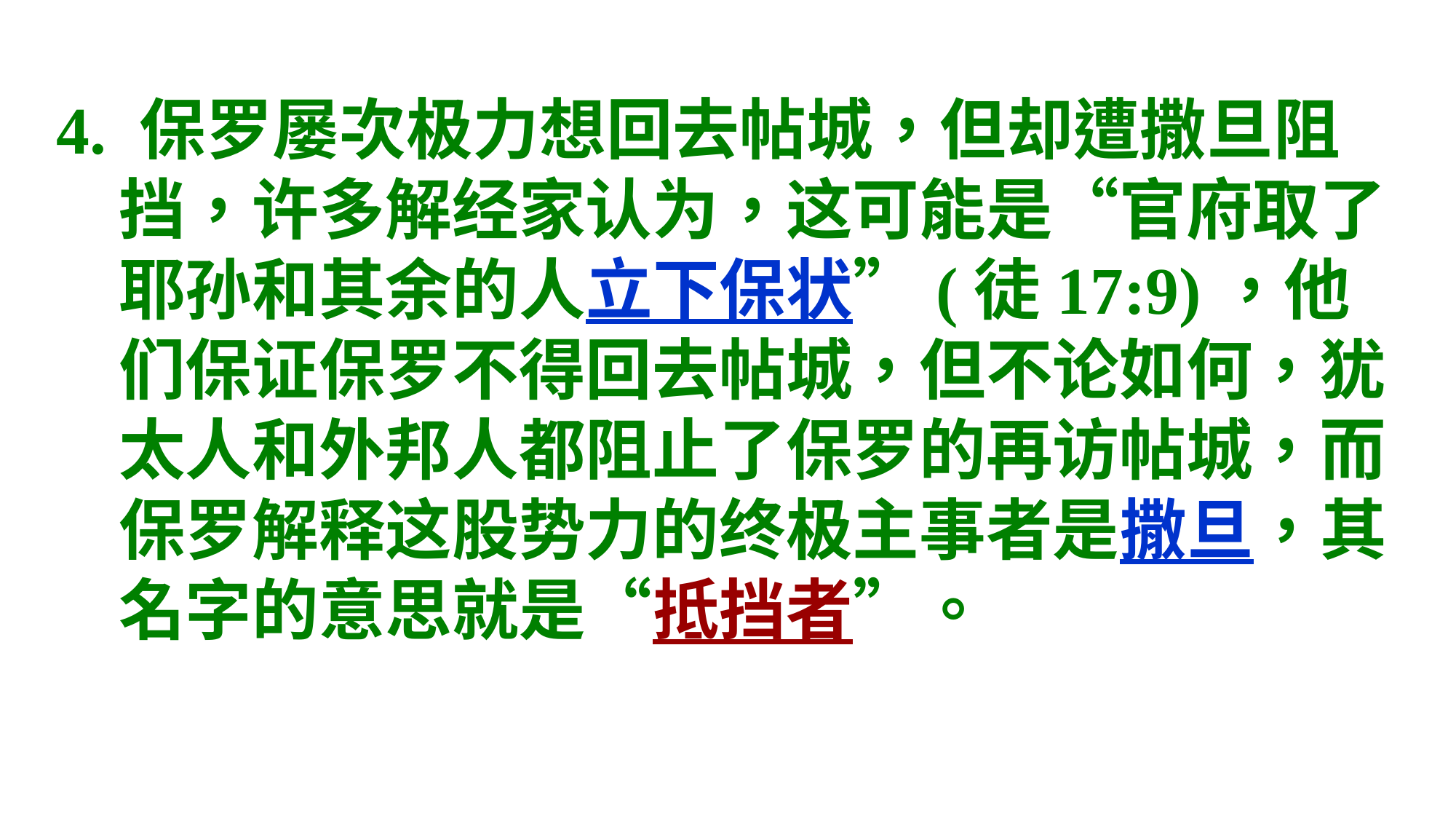

4. 保罗屡次极力想回去帖城，但却遭撒旦阻挡，许多解经家认为，这可能是“官府取了耶孙和其余的人立下保状”(徒17:9)，他们保证保罗不得回去帖城，但不论如何，犹太人和外邦人都阻止了保罗的再访帖城，而保罗解释这股势力的终极主事者是撒旦，其名字的意思就是“抵挡者”。